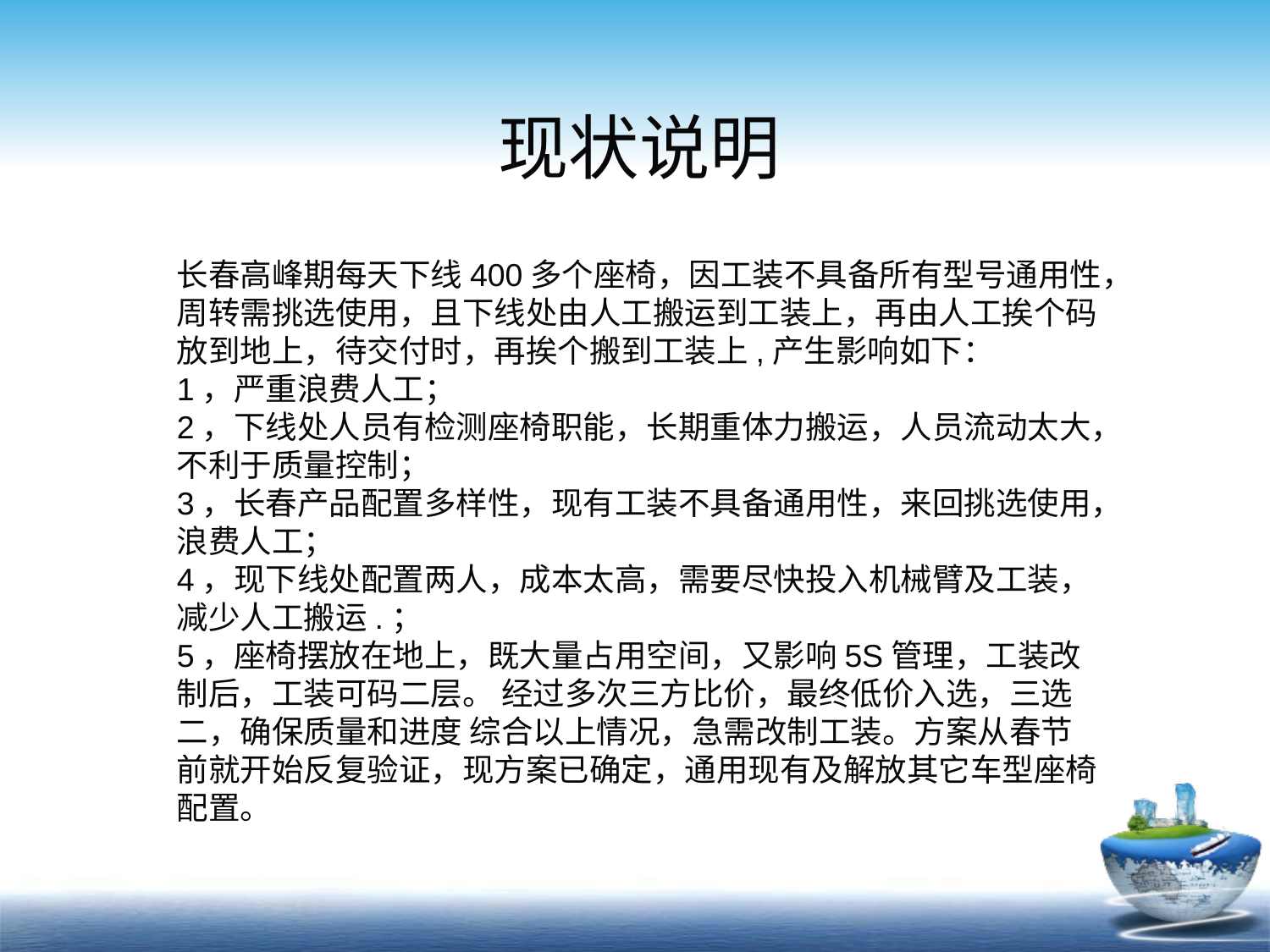

现状说明
长春高峰期每天下线400多个座椅，因工装不具备所有型号通用性，周转需挑选使用，且下线处由人工搬运到工装上，再由人工挨个码放到地上，待交付时，再挨个搬到工装上,产生影响如下：
1，严重浪费人工；
2，下线处人员有检测座椅职能，长期重体力搬运，人员流动太大，不利于质量控制；
3，长春产品配置多样性，现有工装不具备通用性，来回挑选使用，浪费人工；
4，现下线处配置两人，成本太高，需要尽快投入机械臂及工装，减少人工搬运.；
5，座椅摆放在地上，既大量占用空间，又影响5S管理，工装改制后，工装可码二层。 经过多次三方比价，最终低价入选，三选二，确保质量和进度 综合以上情况，急需改制工装。方案从春节前就开始反复验证，现方案已确定，通用现有及解放其它车型座椅配置。